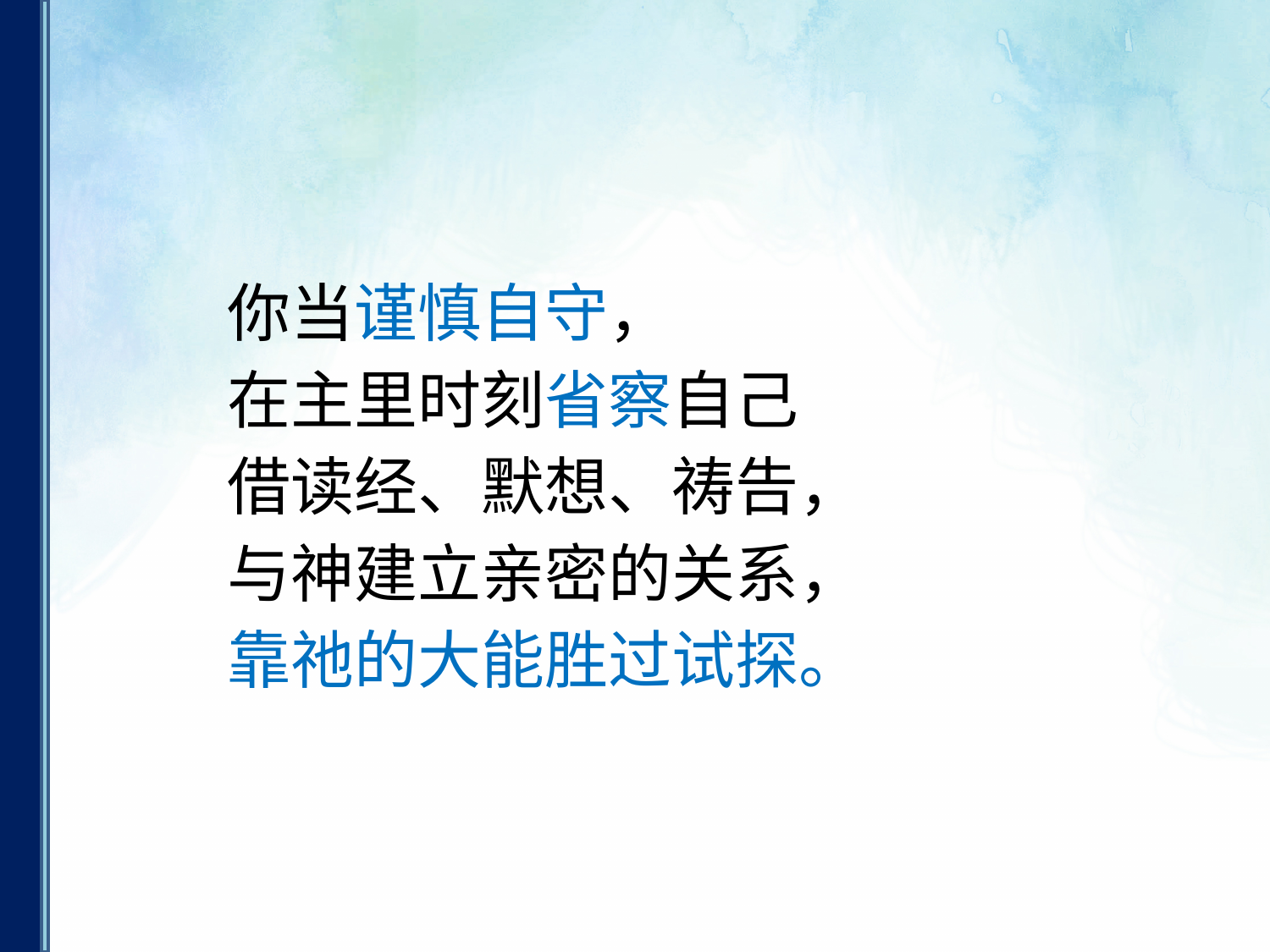

你当谨慎自守，
在主里时刻省察自己
借读经、默想、祷告，
与神建立亲密的关系，
靠祂的大能胜过试探。